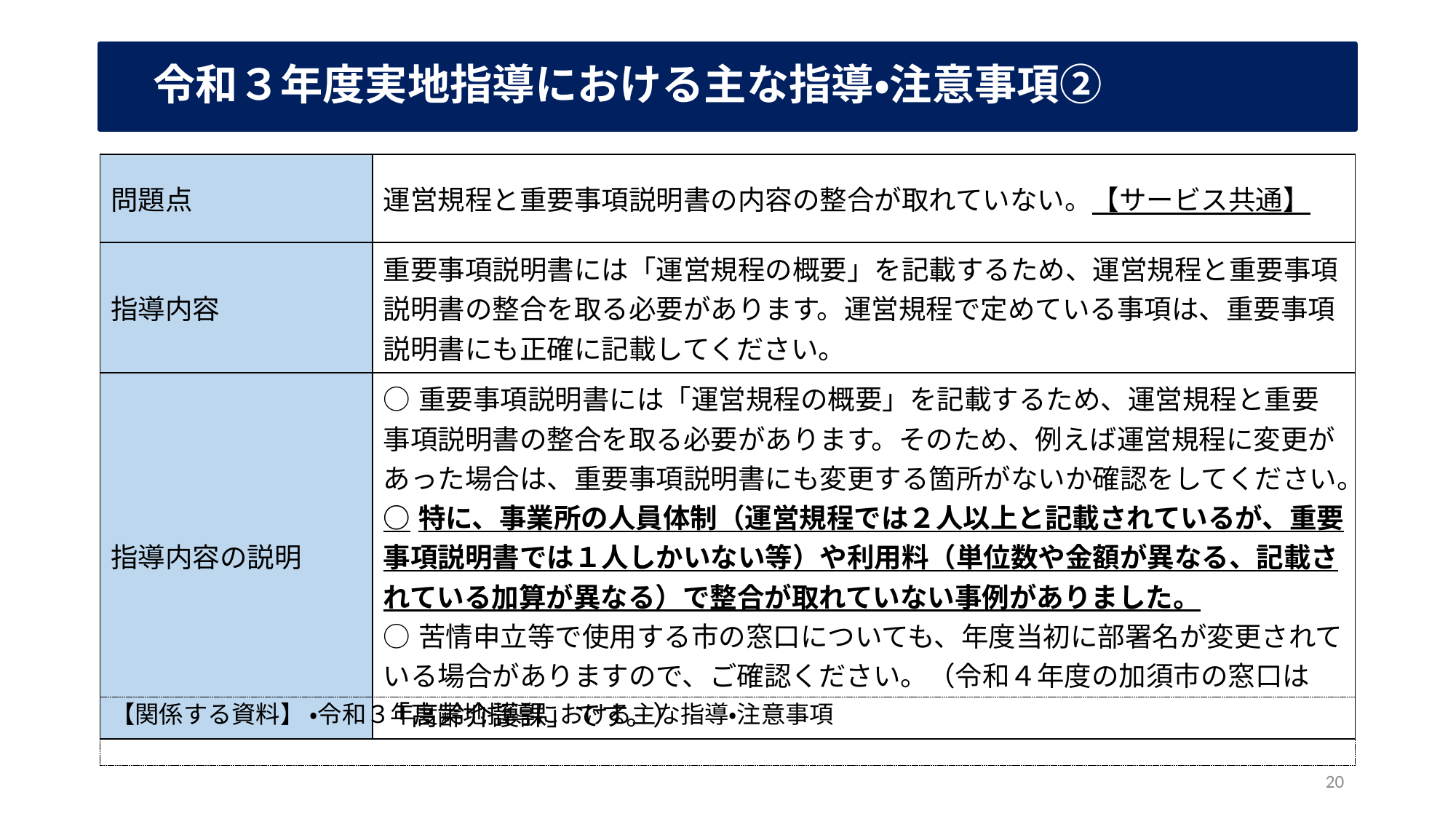

# 令和３年度実地指導における主な指導・注意事項②
| 問題点 | 運営規程と重要事項説明書の内容の整合が取れていない。【サービス共通】 |
| --- | --- |
| 指導内容 | 重要事項説明書には「運営規程の概要」を記載するため、運営規程と重要事項説明書の整合を取る必要があります。運営規程で定めている事項は、重要事項説明書にも正確に記載してください。 |
| 指導内容の説明 | ○重要事項説明書には「運営規程の概要」を記載するため、運営規程と重要事項説明書の整合を取る必要があります。そのため、例えば運営規程に変更があった場合は、重要事項説明書にも変更する箇所がないか確認をしてください。 ○特に、事業所の人員体制（運営規程では２人以上と記載されているが、重要事項説明書では１人しかいない等）や利用料（単位数や金額が異なる、記載されている加算が異なる）で整合が取れていない事例がありました。 ○苦情申立等で使用する市の窓口についても、年度当初に部署名が変更されている場合がありますので、ご確認ください。（令和４年度の加須市の窓口は「高齢介護課」です。） |
【関係する資料】 ・令和３年度実地指導における主な指導・注意事項
20